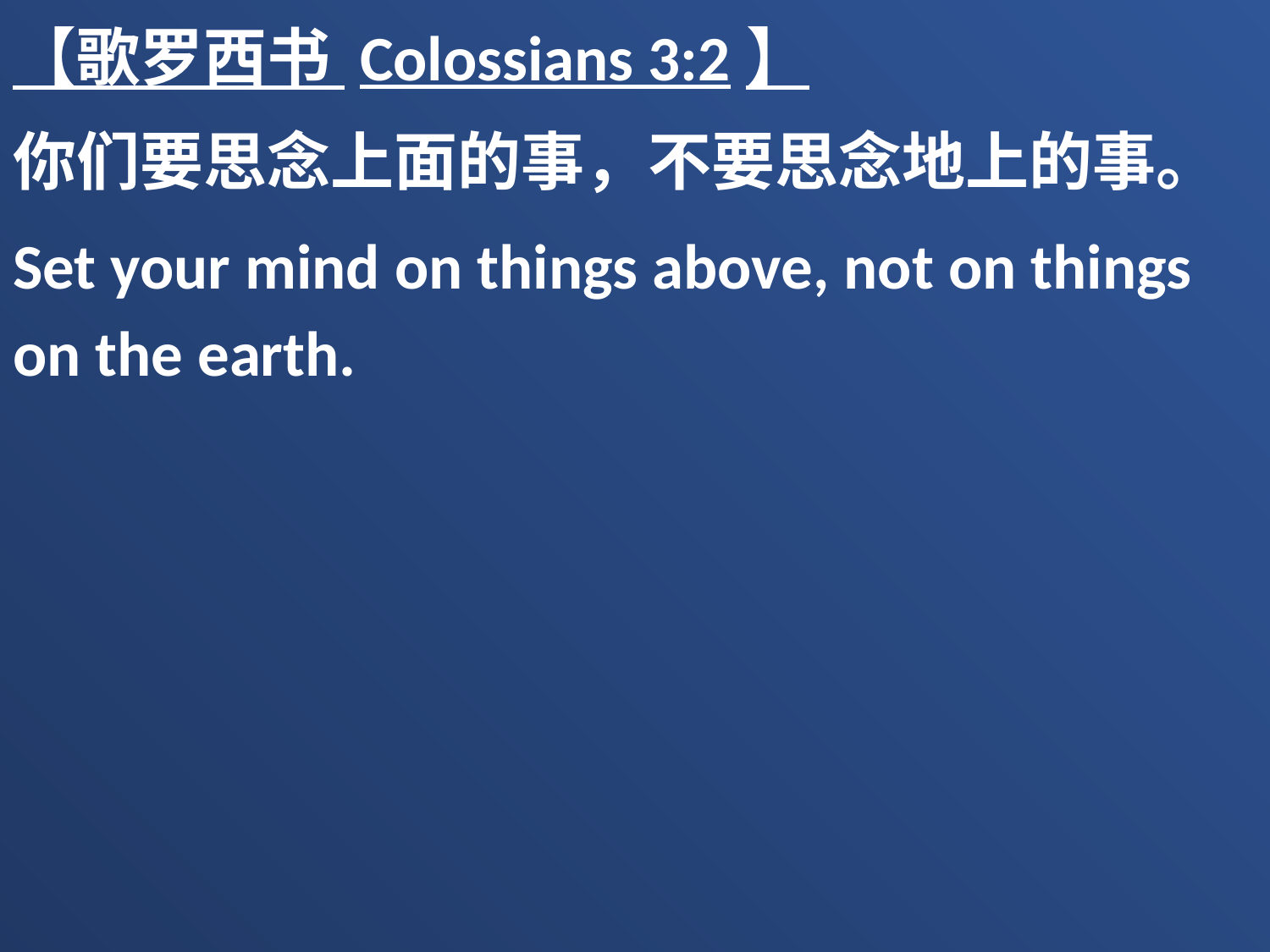

【歌罗西书 Colossians 3:2】
你们要思念上面的事，不要思念地上的事。
Set your mind on things above, not on things on the earth.